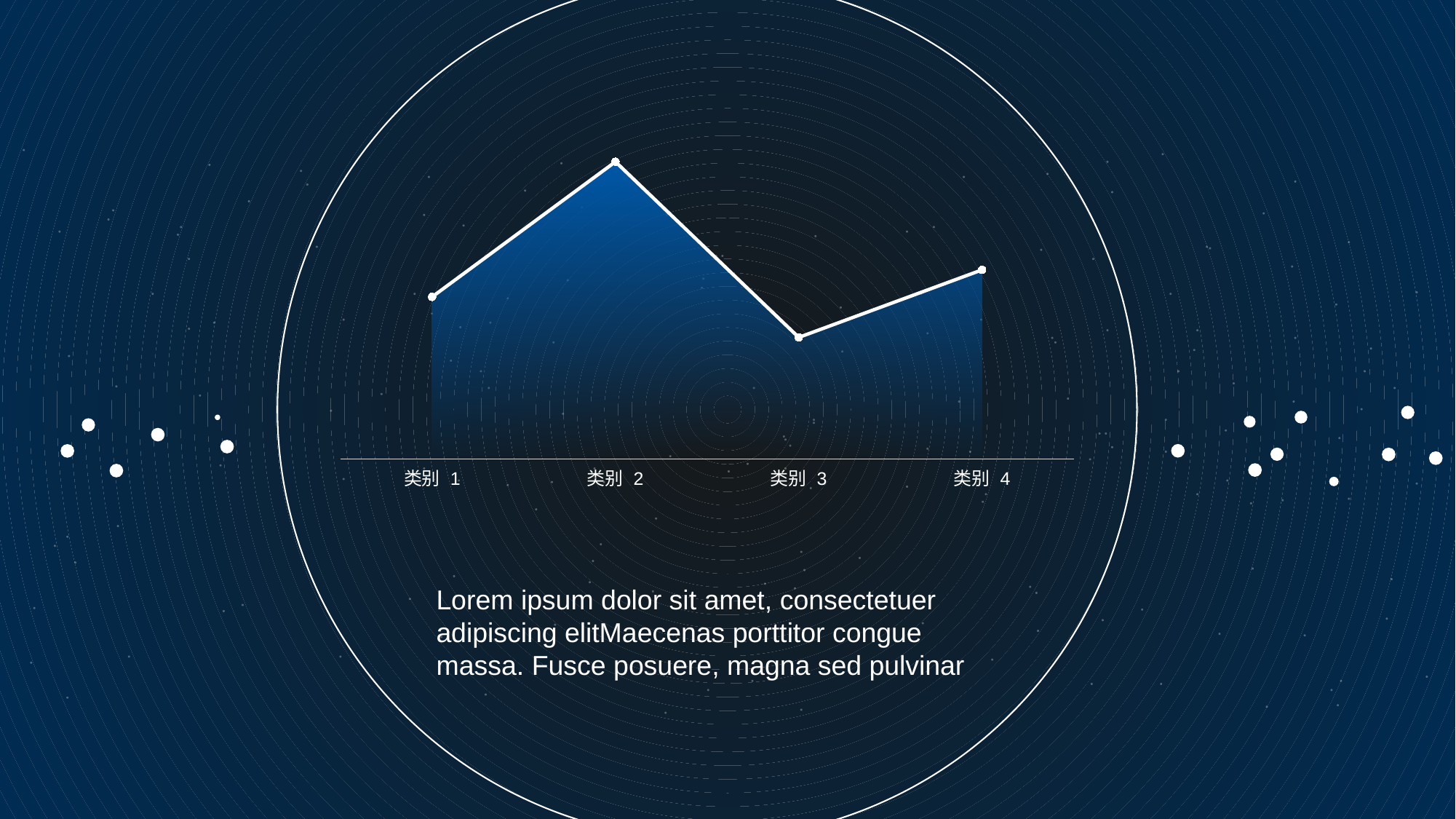

### Chart

| Category | 系列 1 | 系列 2 |
|---|---|---|
| 类别 1 | 2.4 | 2.4 |
| 类别 2 | 4.4 | 4.4 |
| 类别 3 | 1.8 | 1.8 |
| 类别 4 | 2.8 | 2.8 |

Lorem ipsum dolor sit amet, consectetuer adipiscing elitMaecenas porttitor congue massa. Fusce posuere, magna sed pulvinar